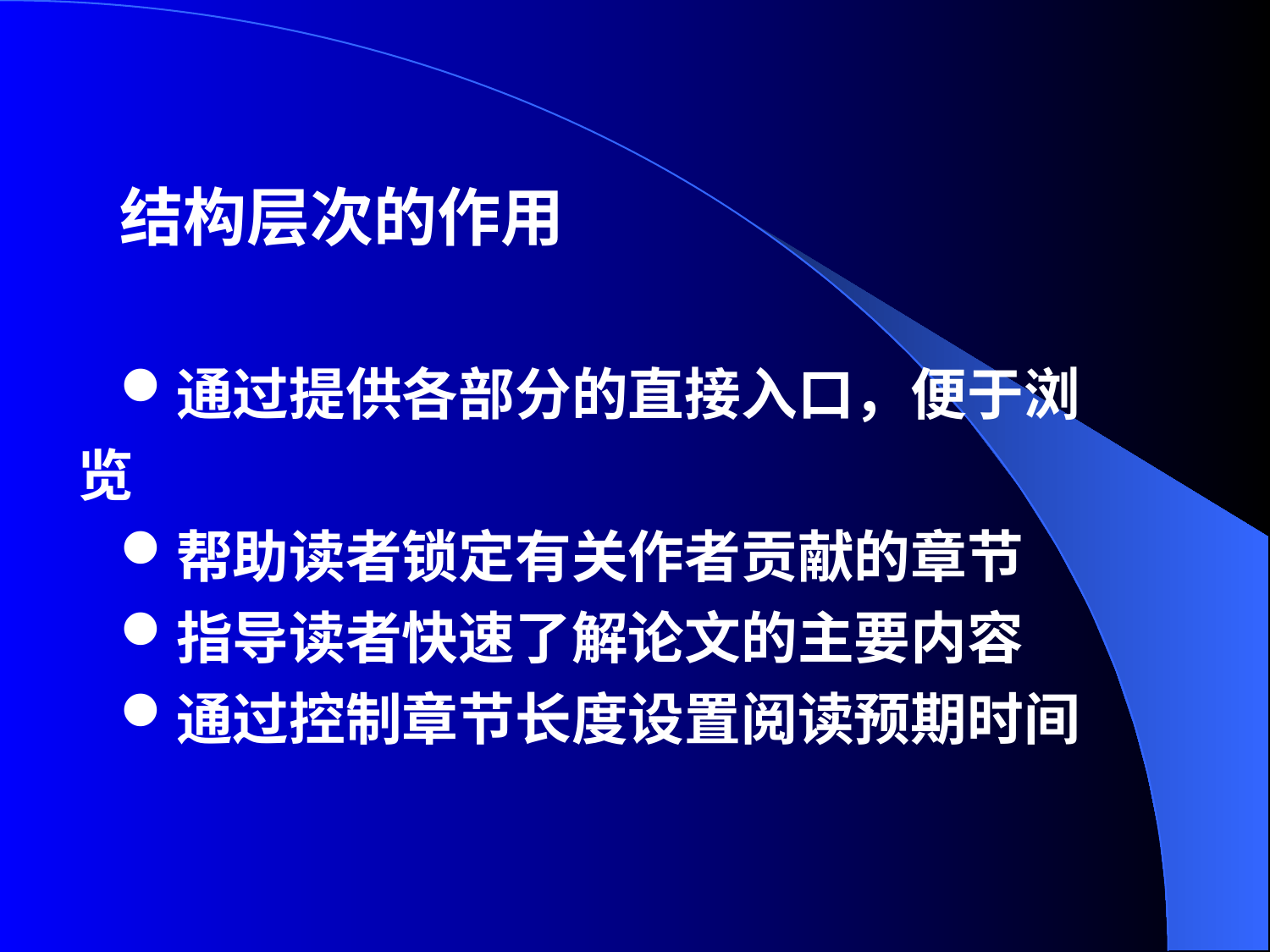

结构层次的作用

通过提供各部分的直接入口，便于浏览
帮助读者锁定有关作者贡献的章节
指导读者快速了解论文的主要内容
通过控制章节长度设置阅读预期时间